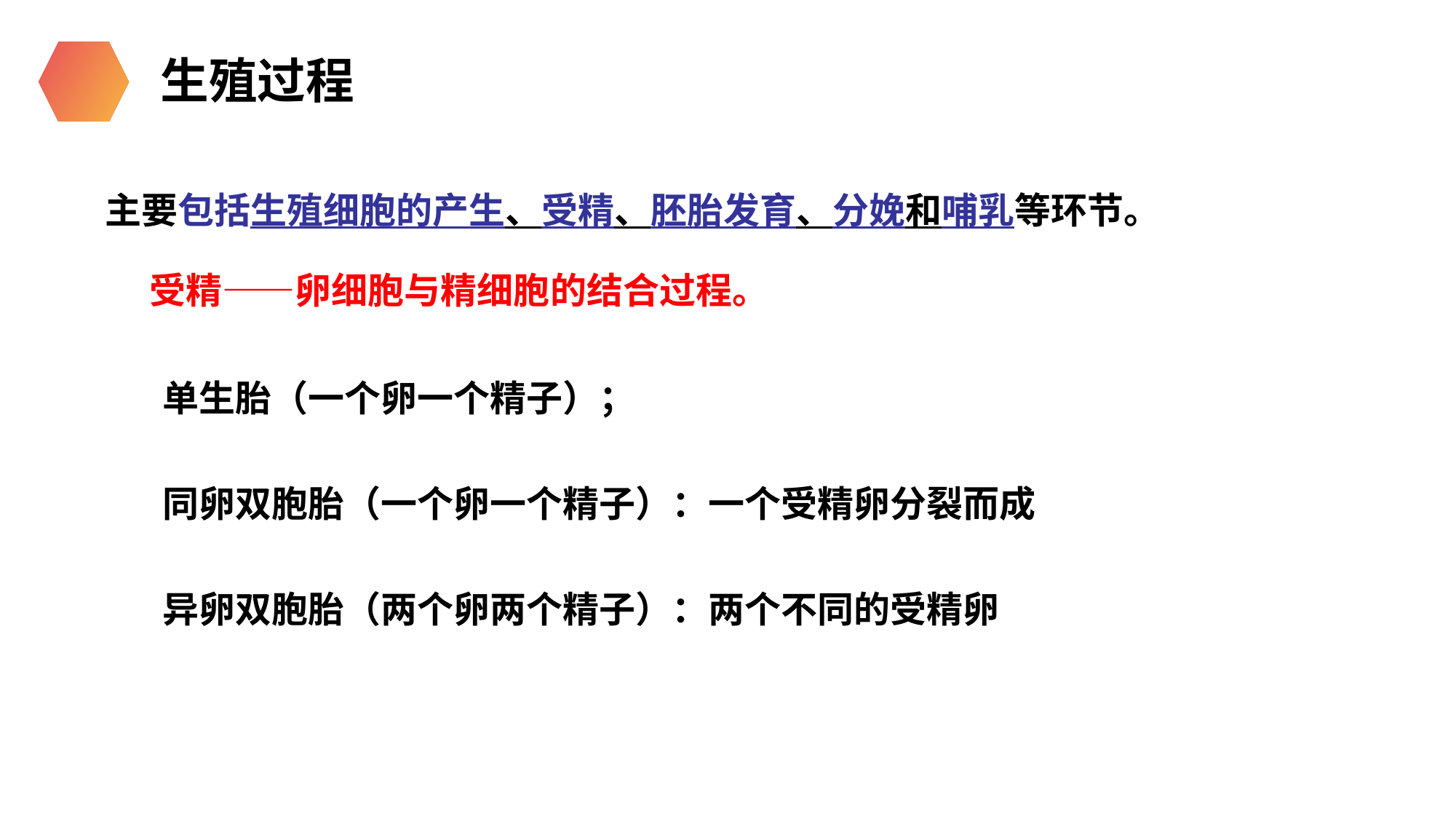

生殖过程
主要包括生殖细胞的产生、受精、胚胎发育、分娩和哺乳等环节。
   受精——卵细胞与精细胞的结合过程。
      单生胎（一个卵一个精子）；
      同卵双胞胎（一个卵一个精子）：一个受精卵分裂而成
      异卵双胞胎（两个卵两个精子）：两个不同的受精卵